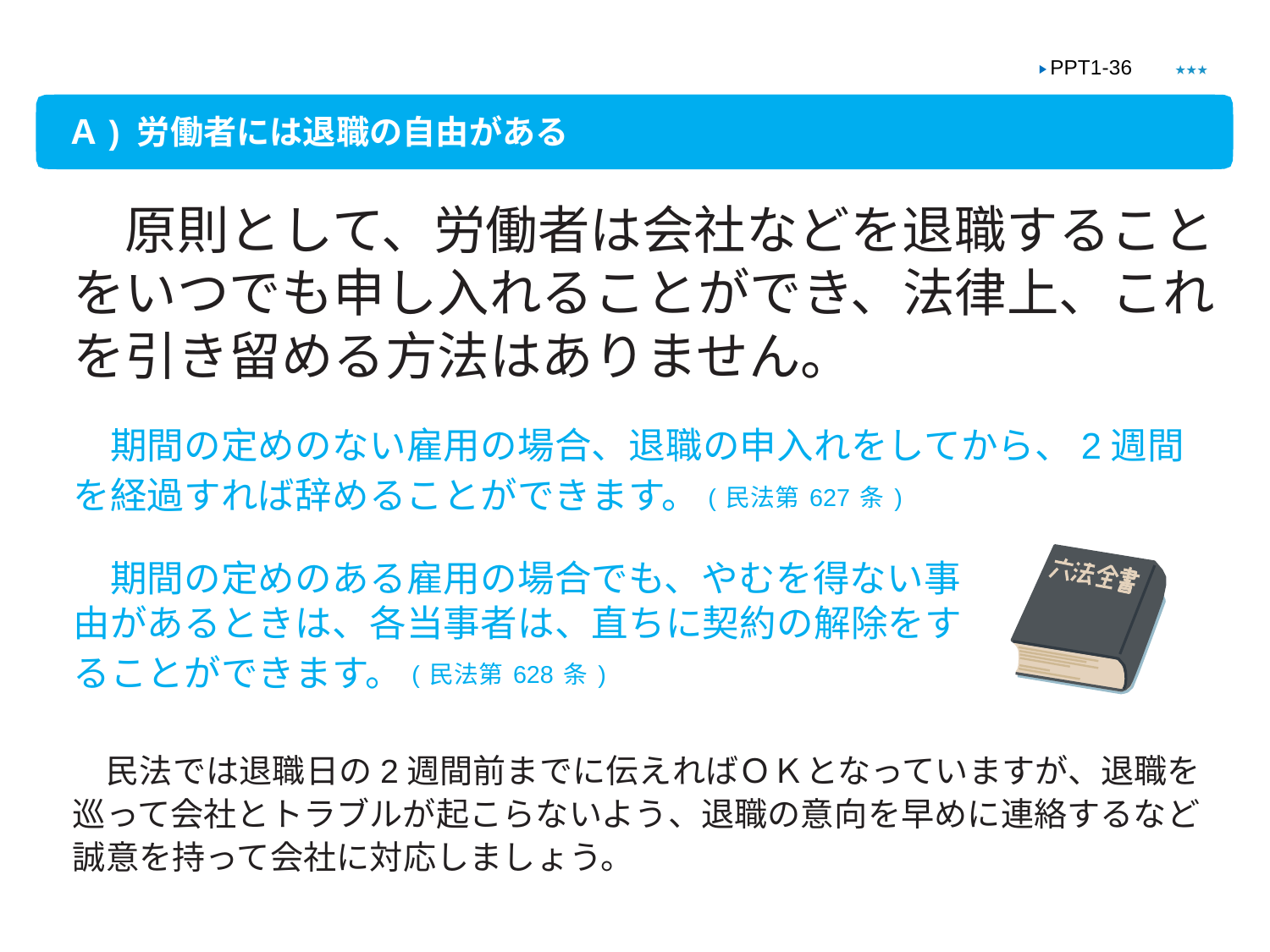

★★★
▶ PPT1-36

Ａ) 労働者には退職の自由がある
　原則として、労働者は会社などを退職することをいつでも申し入れることができ、法律上、これを引き留める方法はありません。
　期間の定めのない雇用の場合、退職の申入れをしてから、2週間を経過すれば辞めることができます。(民法第627条)
　期間の定めのある雇用の場合でも、やむを得ない事由があるときは、各当事者は、直ちに契約の解除をすることができます。(民法第628条)

　民法では退職日の2週間前までに伝えればＯＫとなっていますが、退職を巡って会社とトラブルが起こらないよう、退職の意向を早めに連絡するなど誠意を持って会社に対応しましょう。